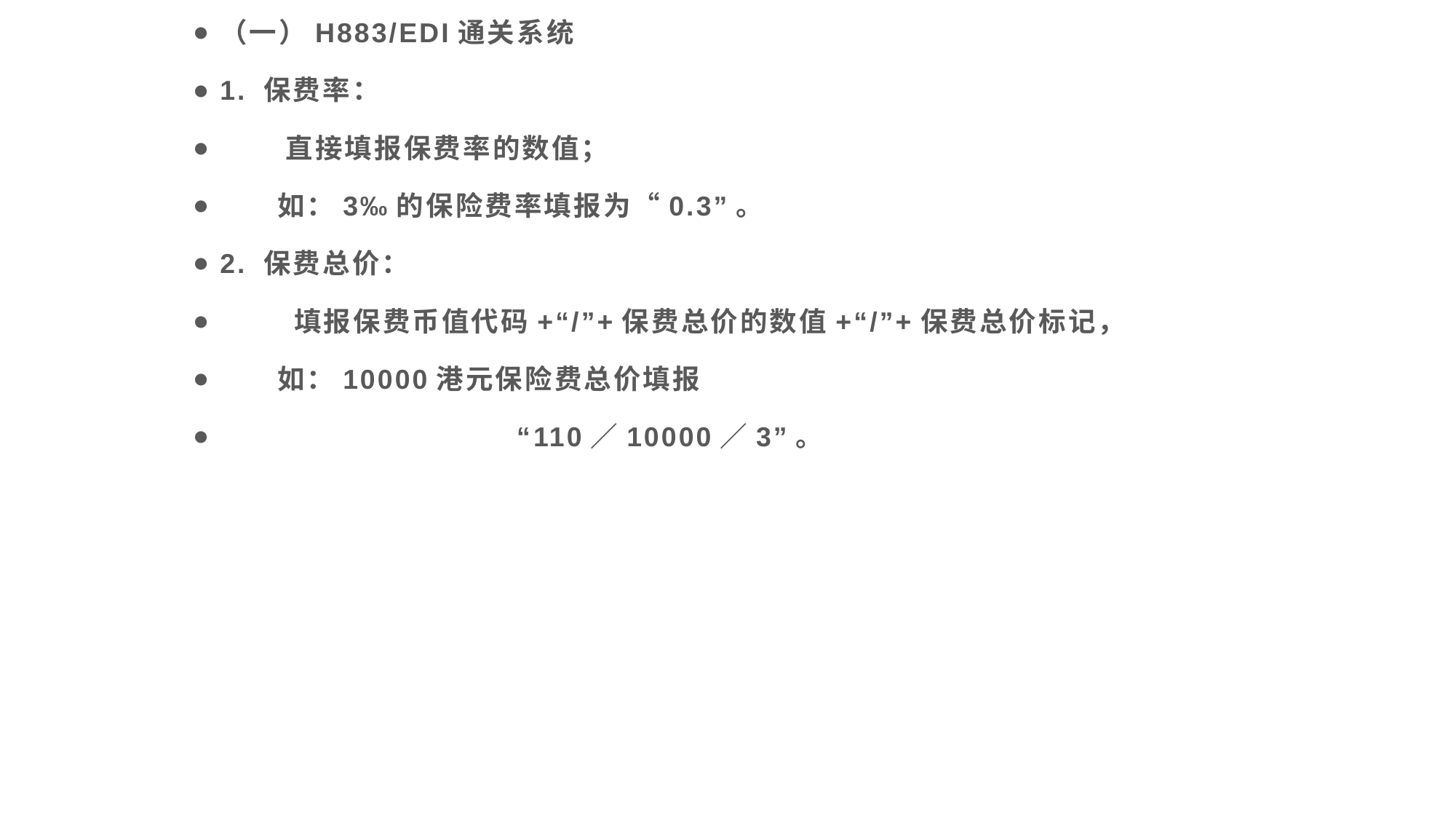

（一）H883/EDI通关系统
1. 保费率：
       直接填报保费率的数值；
      如：3‰的保险费率填报为“0.3”。
2. 保费总价：
        填报保费币值代码+“/”+保费总价的数值+“/”+保费总价标记，
      如：10000港元保险费总价填报
                              “110／10000／3”。